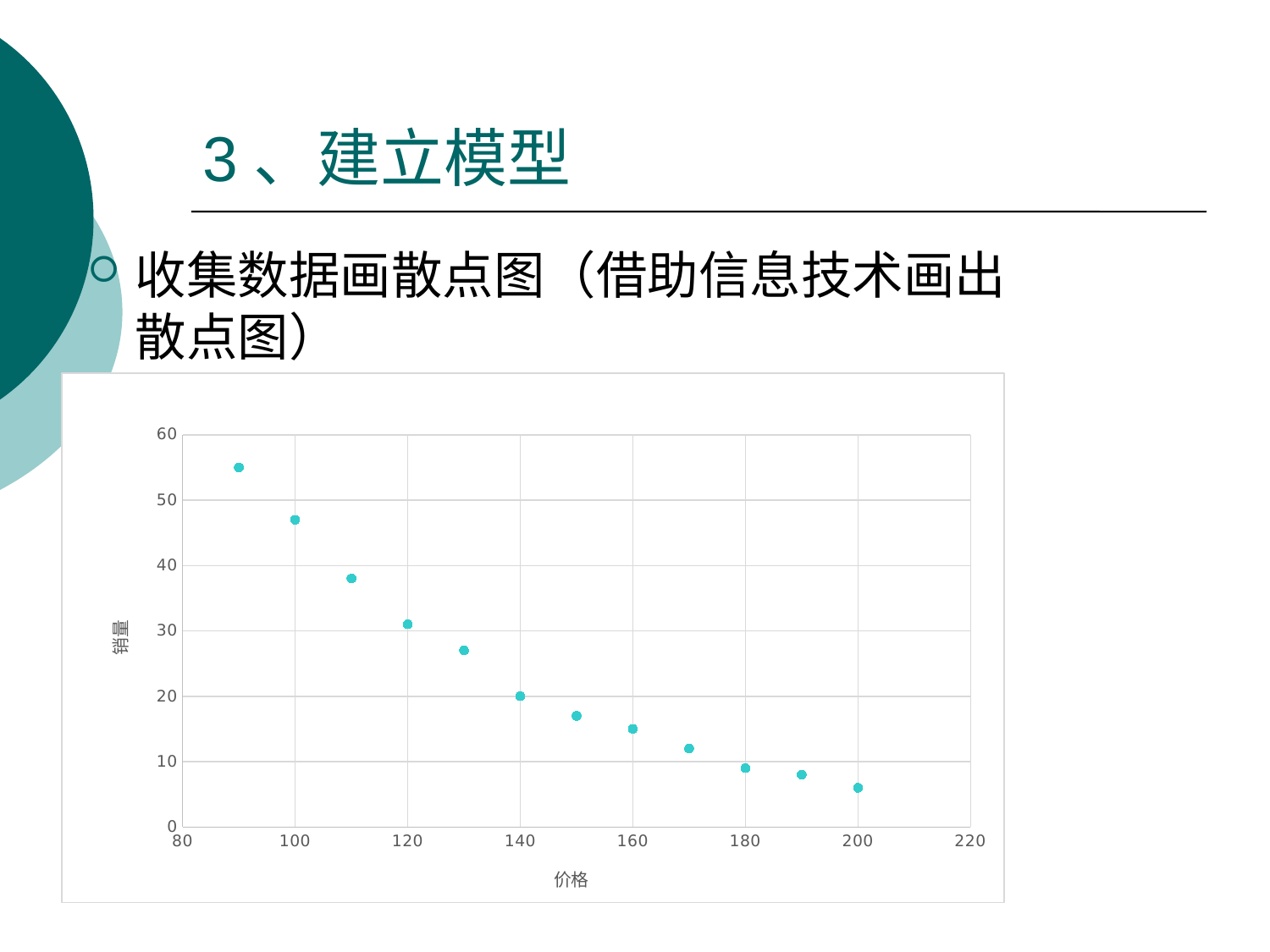

# 3、建立模型
收集数据画散点图（借助信息技术画出散点图）

### Chart

| Category | 销量 |
|---|---|